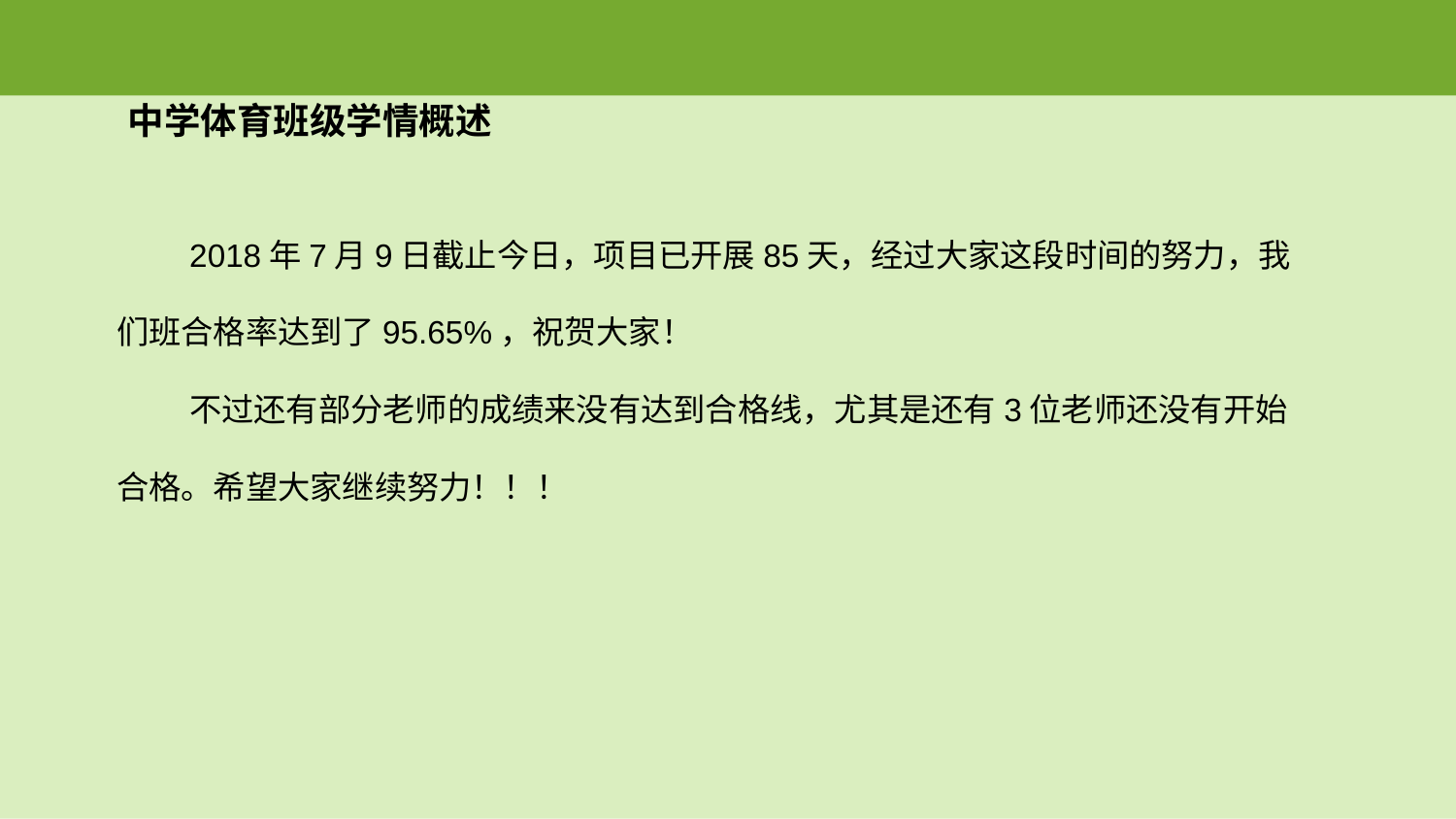

中学体育班级学情概述
2018年7月9日截止今日，项目已开展85天，经过大家这段时间的努力，我们班合格率达到了95.65%，祝贺大家！
不过还有部分老师的成绩来没有达到合格线，尤其是还有3位老师还没有开始合格。希望大家继续努力！！！